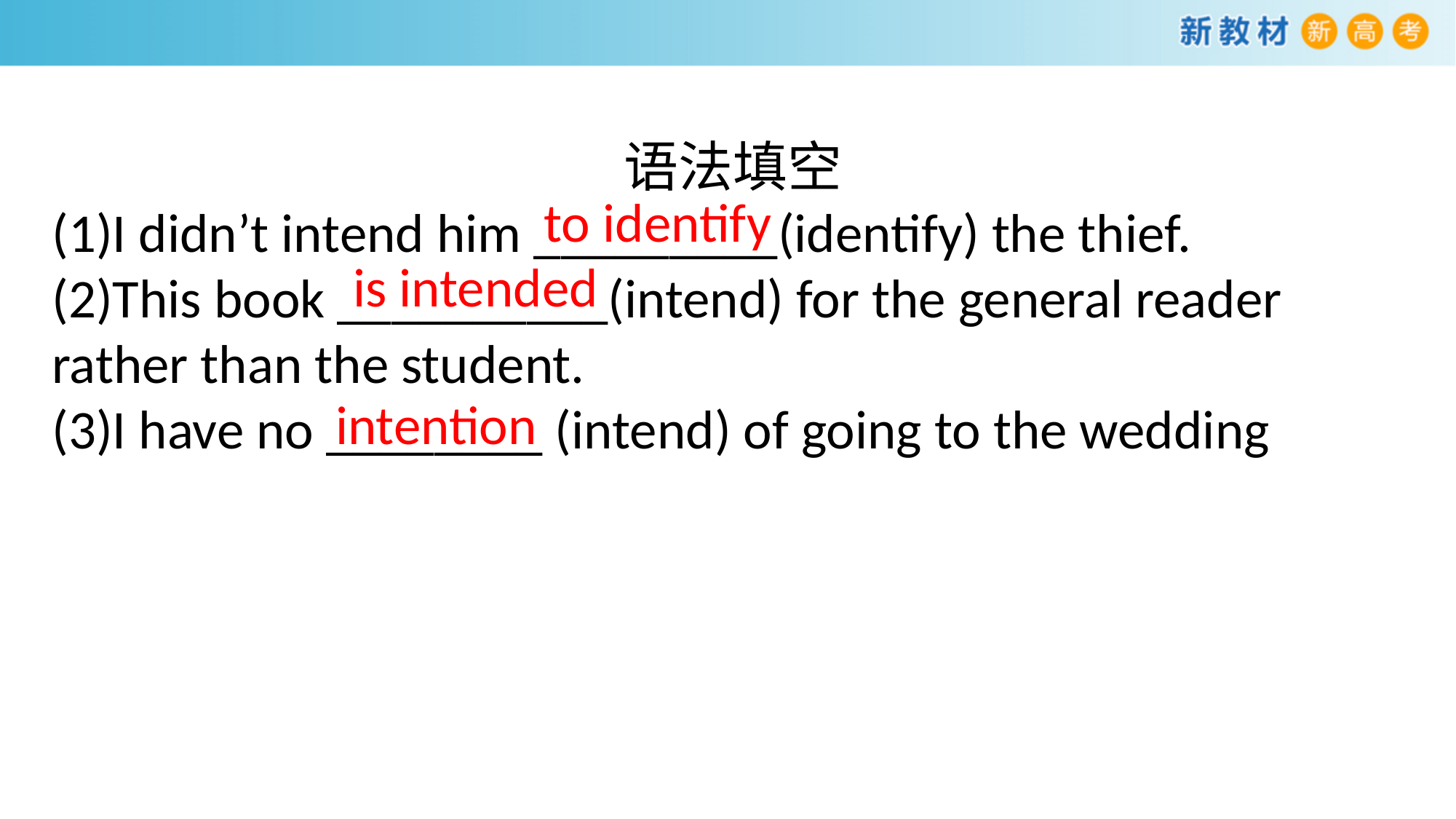

语法填空
(1)I didn’t intend him _________(identify) the thief.
(2)This book __________(intend) for the general reader
rather than the student.
(3)I have no ________ (intend) of going to the wedding
to identify
is intended
intention